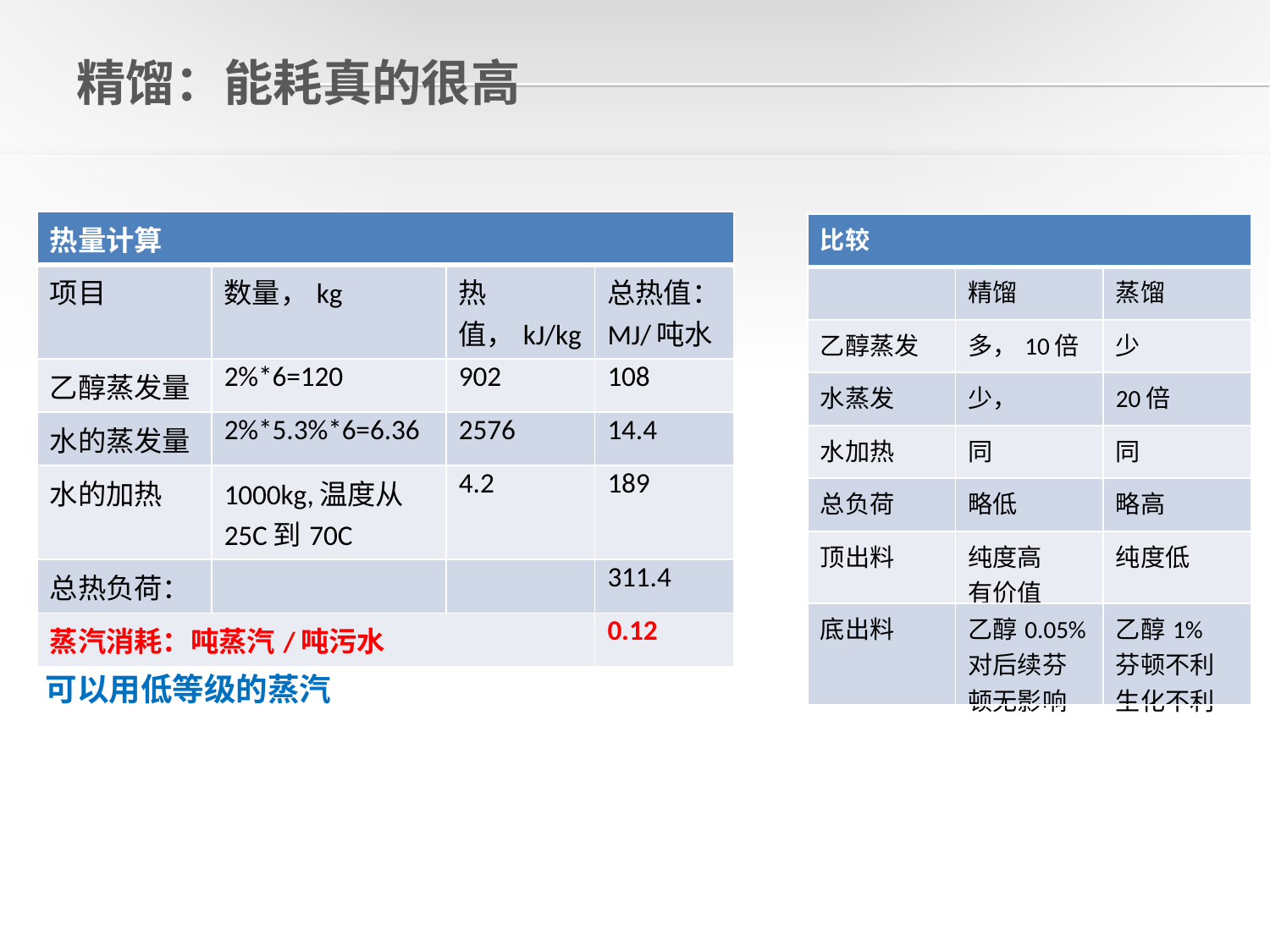

# 精馏：能耗真的很高
| 热量计算 |  |  |  |
| --- | --- | --- | --- |
| 项目 | 数量，kg | 热值，kJ/kg | 总热值： MJ/吨水 |
| 乙醇蒸发量 | 2%\*6=120 | 902 | 108 |
| 水的蒸发量 | 2%\*5.3%\*6=6.36 | 2576 | 14.4 |
| 水的加热 | 1000kg,温度从25C到70C | 4.2 | 189 |
| 总热负荷： |  |  | 311.4 |
| 蒸汽消耗：吨蒸汽/吨污水 |  |  | 0.12 |
| 比较 |  |  |
| --- | --- | --- |
|  | 精馏 | 蒸馏 |
| 乙醇蒸发 | 多，10倍 | 少 |
| 水蒸发 | 少， | 20倍 |
| 水加热 | 同 | 同 |
| 总负荷 | 略低 | 略高 |
| 顶出料 | 纯度高 有价值 | 纯度低 |
| 底出料 | 乙醇0.05% 对后续芬顿无影响 | 乙醇1% 芬顿不利 生化不利 |
可以用低等级的蒸汽